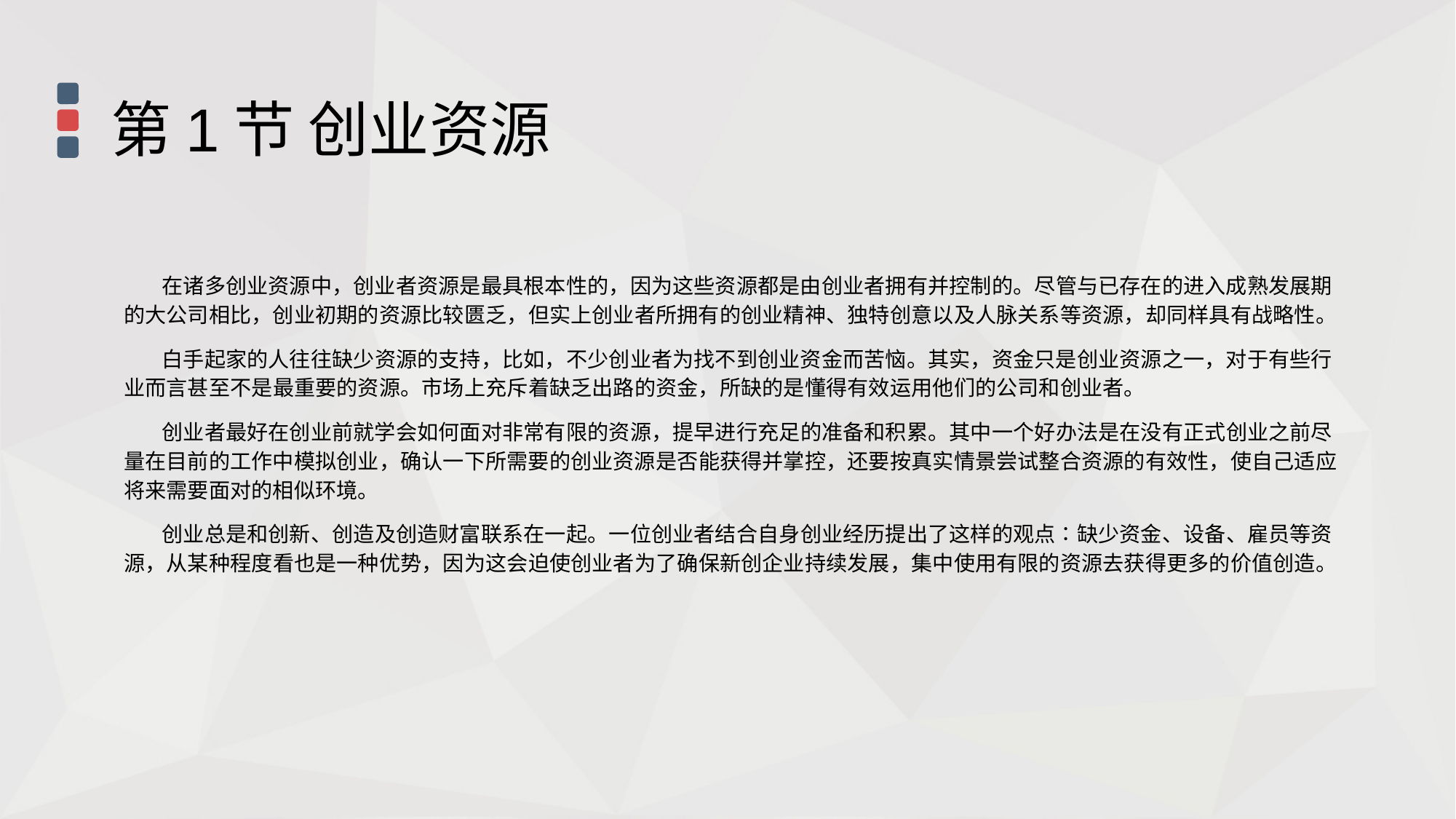

第1节 创业资源
       在诸多创业资源中，创业者资源是最具根本性的，因为这些资源都是由创业者拥有并控制的。尽管与已存在的进入成熟发展期的大公司相比，创业初期的资源比较匮乏，但实上创业者所拥有的创业精神、独特创意以及人脉关系等资源，却同样具有战略性。
       白手起家的人往往缺少资源的支持，比如，不少创业者为找不到创业资金而苦恼。其实，资金只是创业资源之一，对于有些行业而言甚至不是最重要的资源。市场上充斥着缺乏出路的资金，所缺的是懂得有效运用他们的公司和创业者。
       创业者最好在创业前就学会如何面对非常有限的资源，提早进行充足的准备和积累。其中一个好办法是在没有正式创业之前尽量在目前的工作中模拟创业，确认一下所需要的创业资源是否能获得并掌控，还要按真实情景尝试整合资源的有效性，使自己适应将来需要面对的相似环境。
       创业总是和创新、创造及创造财富联系在一起。一位创业者结合自身创业经历提出了这样的观点∶缺少资金、设备、雇员等资源，从某种程度看也是一种优势，因为这会迫使创业者为了确保新创企业持续发展，集中使用有限的资源去获得更多的价值创造。